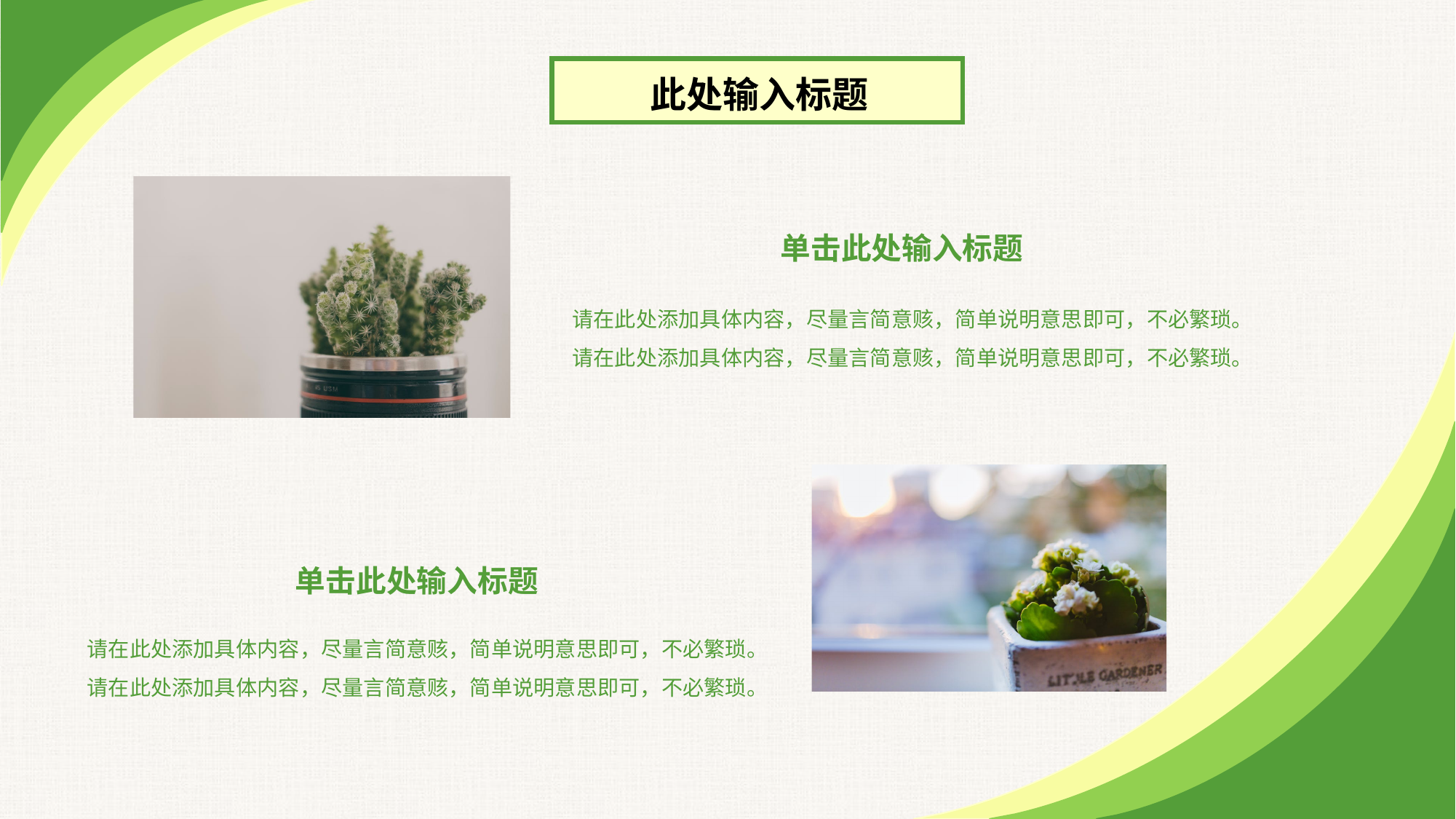

此处输入标题

单击此处输入标题
请在此处添加具体内容，尽量言简意赅，简单说明意思即可，不必繁琐。
请在此处添加具体内容，尽量言简意赅，简单说明意思即可，不必繁琐。

单击此处输入标题
请在此处添加具体内容，尽量言简意赅，简单说明意思即可，不必繁琐。
请在此处添加具体内容，尽量言简意赅，简单说明意思即可，不必繁琐。